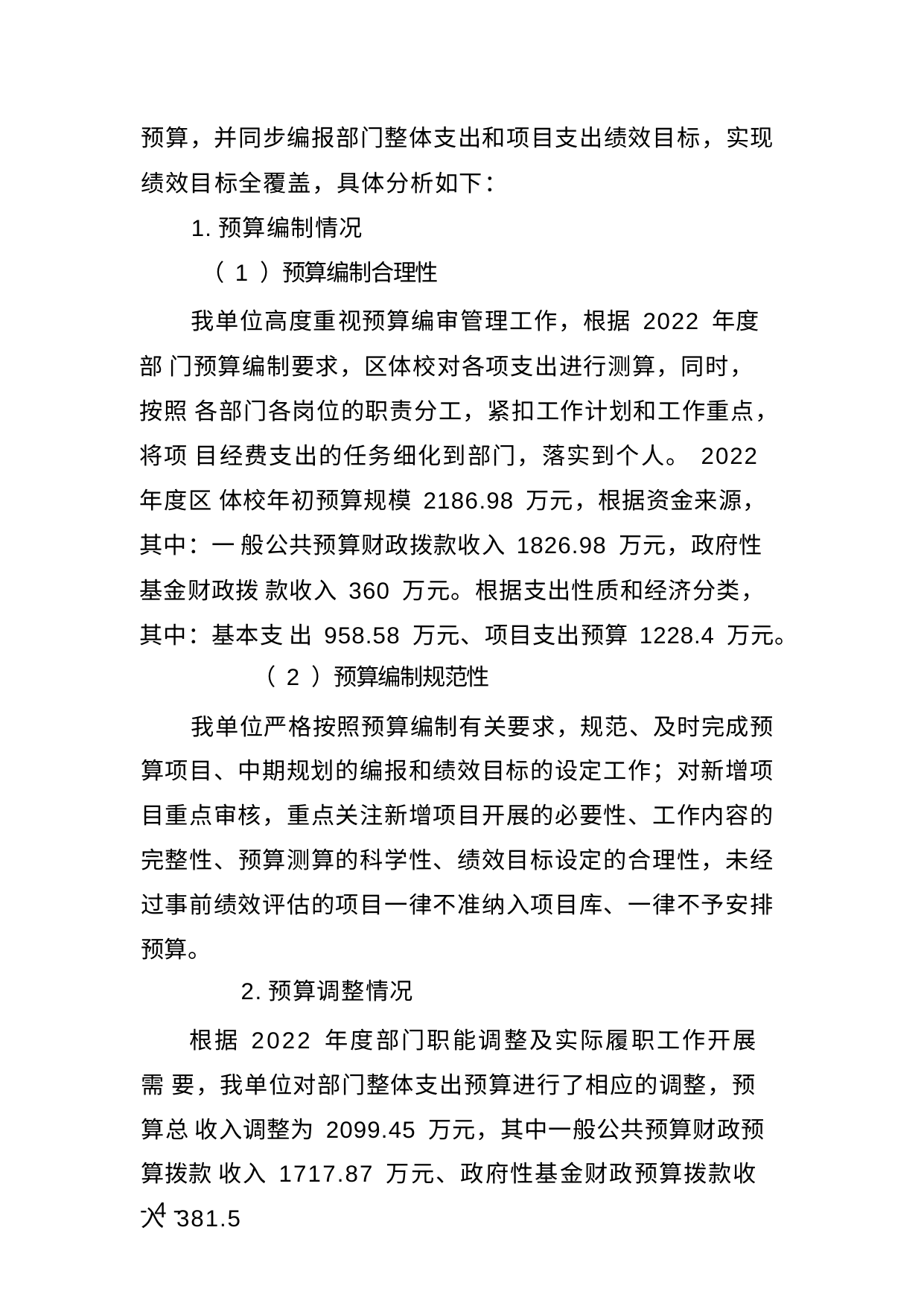

预算，并同步编报部门整体支出和项目支出绩效目标，实现
绩效目标全覆盖，具体分析如下：
1.预算编制情况
（ 1 ）预算编制合理性
我单位高度重视预算编审管理工作，根据 2022 年度部 门预算编制要求，区体校对各项支出进行测算，同时，按照 各部门各岗位的职责分工，紧扣工作计划和工作重点，将项 目经费支出的任务细化到部门，落实到个人。 2022 年度区 体校年初预算规模 2186.98 万元，根据资金来源，其中：一 般公共预算财政拨款收入 1826.98 万元，政府性基金财政拨 款收入 360 万元。根据支出性质和经济分类，其中：基本支 出 958.58 万元、项目支出预算 1228.4 万元。
（ 2 ）预算编制规范性
我单位严格按照预算编制有关要求，规范、及时完成预 算项目、中期规划的编报和绩效目标的设定工作；对新增项 目重点审核，重点关注新增项目开展的必要性、工作内容的 完整性、预算测算的科学性、绩效目标设定的合理性，未经 过事前绩效评估的项目一律不准纳入项目库、一律不予安排 预算。
2.预算调整情况
根据 2022 年度部门职能调整及实际履职工作开展需 要，我单位对部门整体支出预算进行了相应的调整，预算总 收入调整为 2099.45 万元，其中一般公共预算财政预算拨款 收入 1717.87 万元、政府性基金财政预算拨款收入 381.5

- 4 -